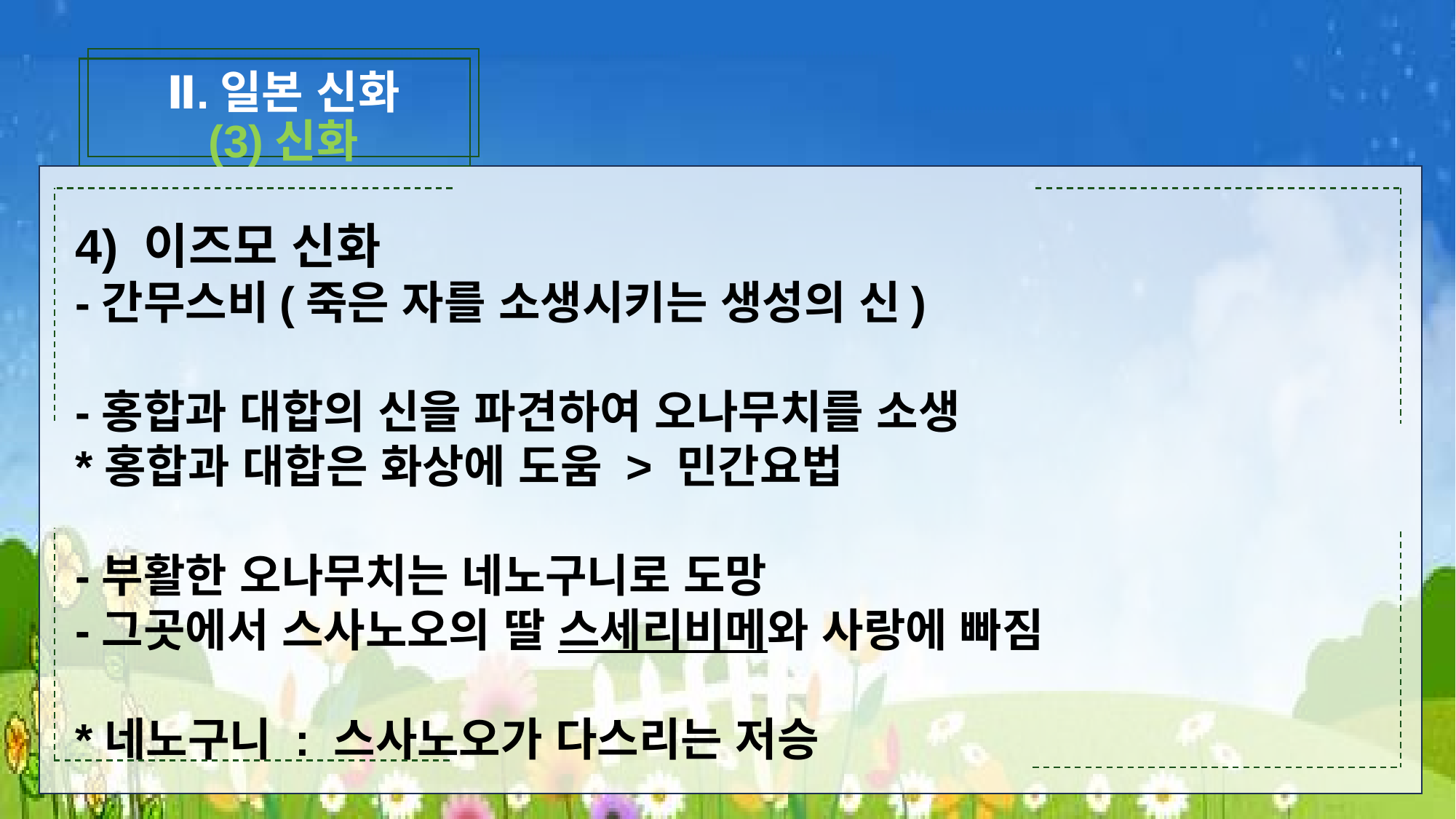

Ⅱ.일본 신화
(3)신화

4) 이즈모 신화
-간무스비(죽은 자를 소생시키는 생성의 신)

-홍합과 대합의 신을 파견하여 오나무치를 소생
*홍합과 대합은 화상에 도움 > 민간요법

-부활한 오나무치는 네노구니로 도망
-그곳에서 스사노오의 딸 스세리비메와 사랑에 빠짐

*네노구니 : 스사노오가 다스리는 저승